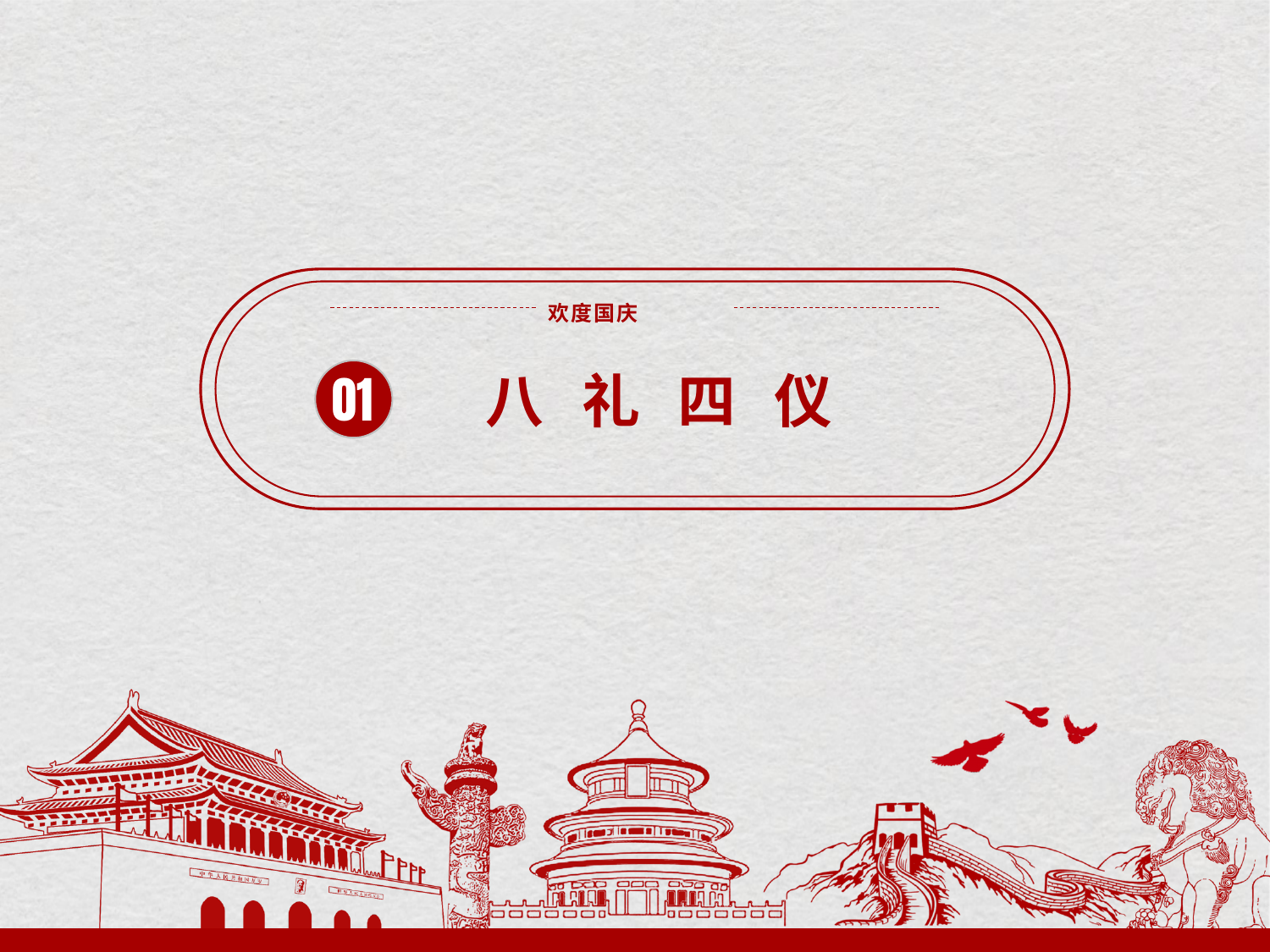

欢度国庆
# 八  礼  四  仪
01